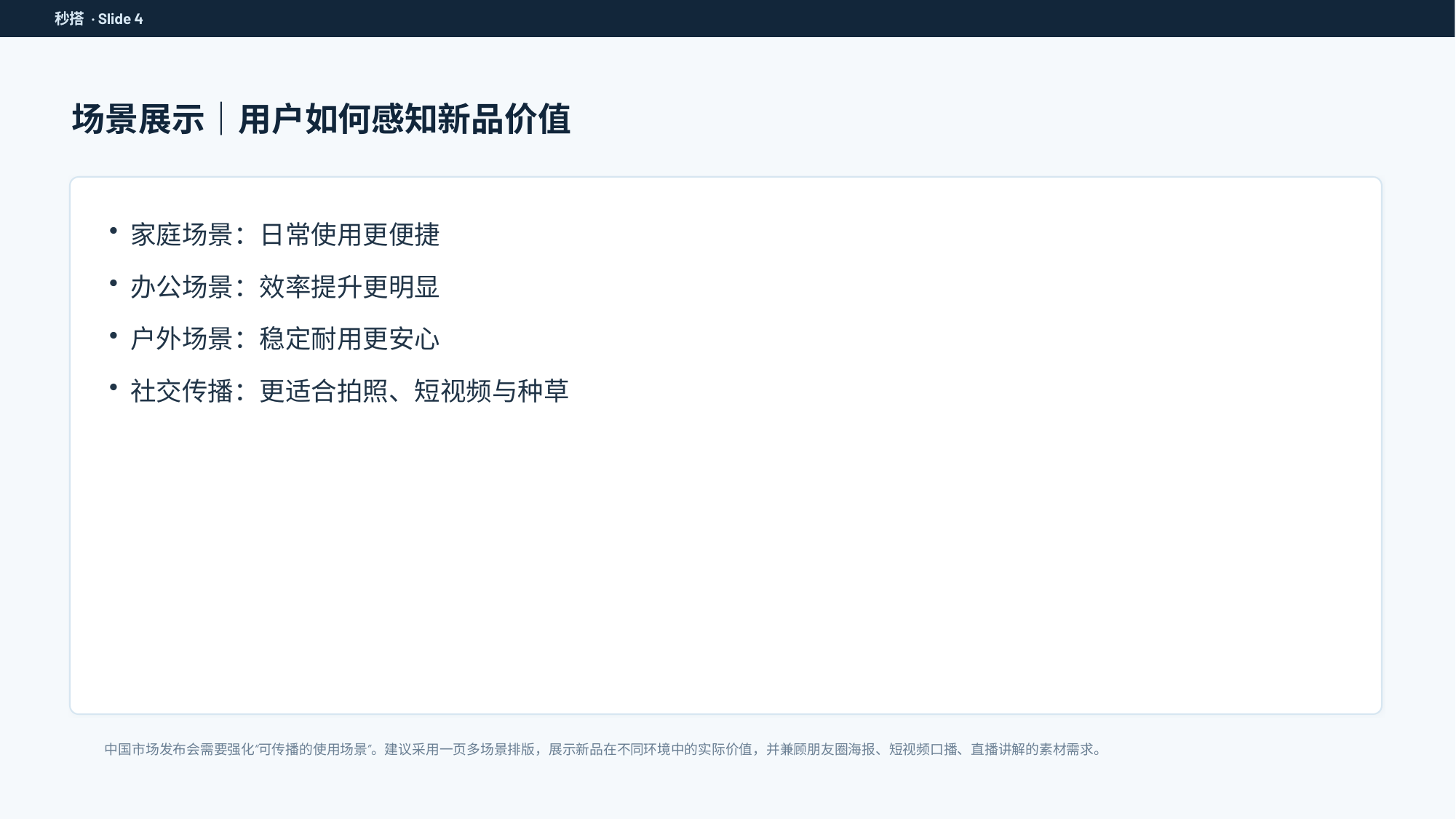

秒搭 · Slide 4
场景展示｜用户如何感知新品价值

家庭场景：日常使用更便捷
办公场景：效率提升更明显
户外场景：稳定耐用更安心
社交传播：更适合拍照、短视频与种草
中国市场发布会需要强化“可传播的使用场景”。建议采用一页多场景排版，展示新品在不同环境中的实际价值，并兼顾朋友圈海报、短视频口播、直播讲解的素材需求。